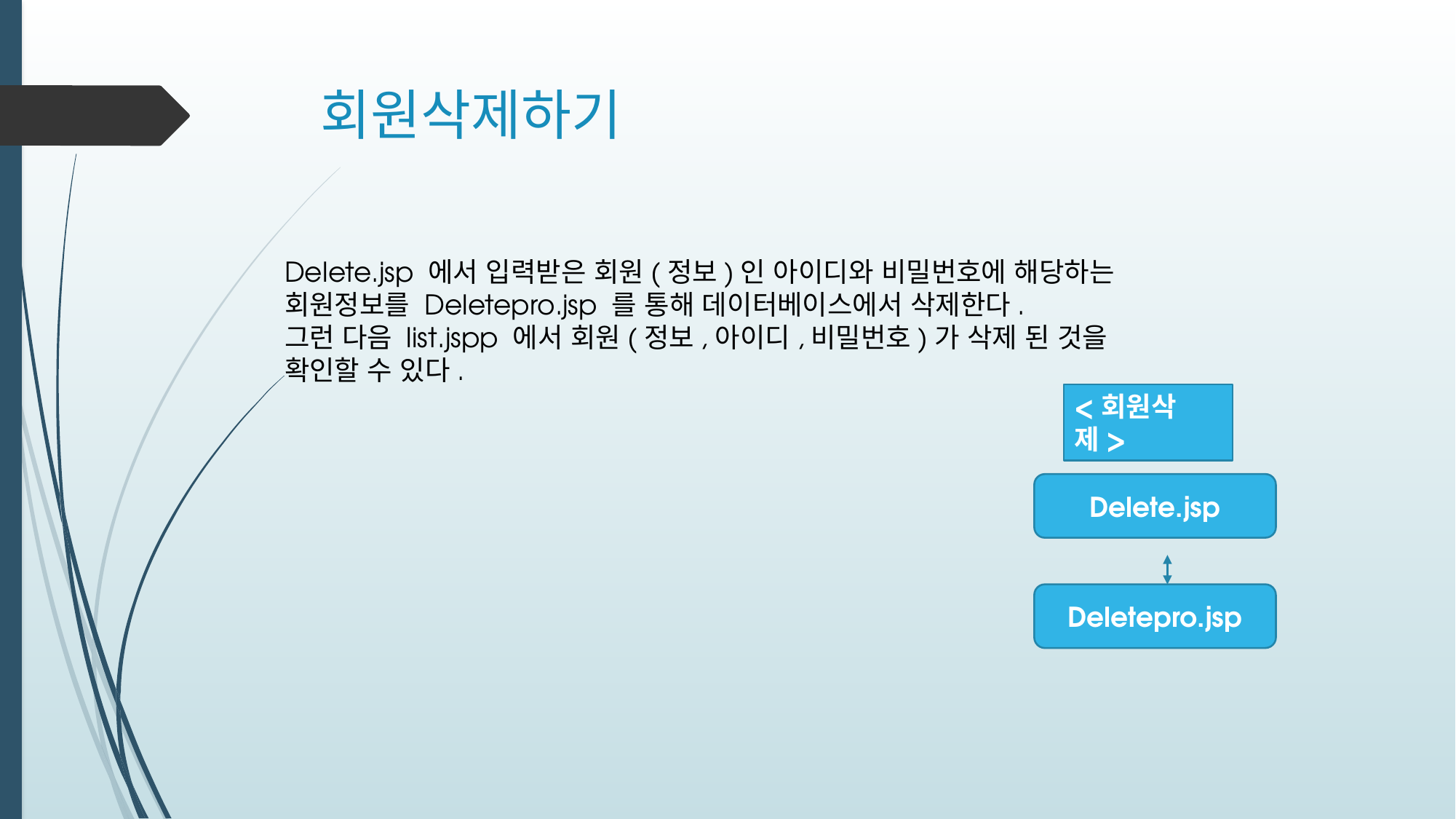

# 회원삭제하기
Delete.jsp 에서 입력받은 회원(정보)인 아이디와 비밀번호에 해당하는
회원정보를 Deletepro.jsp 를 통해 데이터베이스에서 삭제한다.
그런 다음 list.jspp 에서 회원(정보,아이디,비밀번호)가 삭제 된 것을
확인할 수 있다.

<회원삭제>
Delete.jsp
Deletepro.jsp